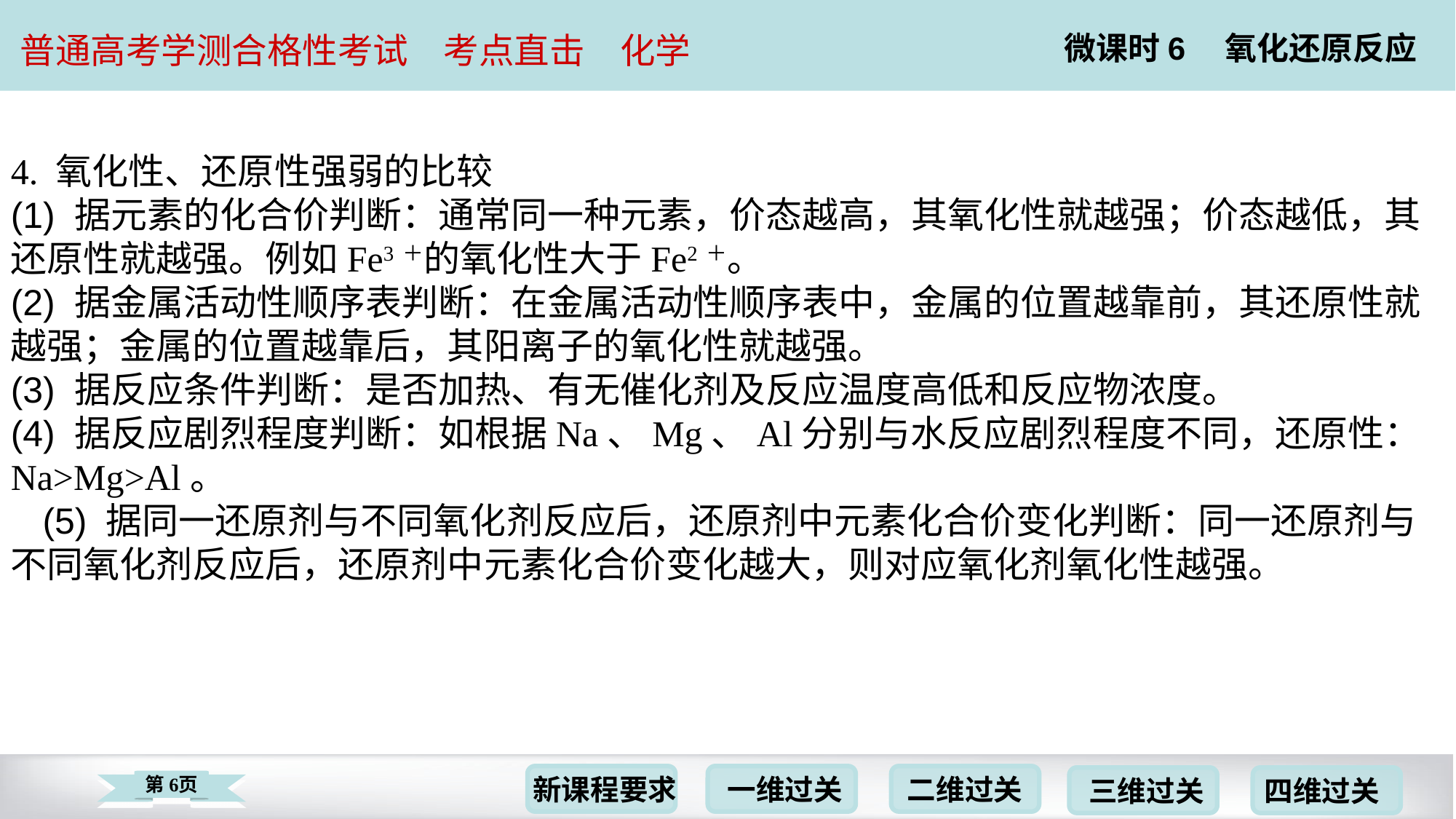

4. 氧化性、还原性强弱的比较(1) 据元素的化合价判断：通常同一种元素，价态越高，其氧化性就越强；价态越低，其还原性就越强。例如Fe3＋的氧化性大于Fe2＋。(2) 据金属活动性顺序表判断：在金属活动性顺序表中，金属的位置越靠前，其还原性就越强；金属的位置越靠后，其阳离子的氧化性就越强。(3) 据反应条件判断：是否加热、有无催化剂及反应温度高低和反应物浓度。(4) 据反应剧烈程度判断：如根据Na、Mg、Al分别与水反应剧烈程度不同，还原性：Na>Mg>Al。(5) 据同一还原剂与不同氧化剂反应后，还原剂中元素化合价变化判断：同一还原剂与不同氧化剂反应后，还原剂中元素化合价变化越大，则对应氧化剂氧化性越强。